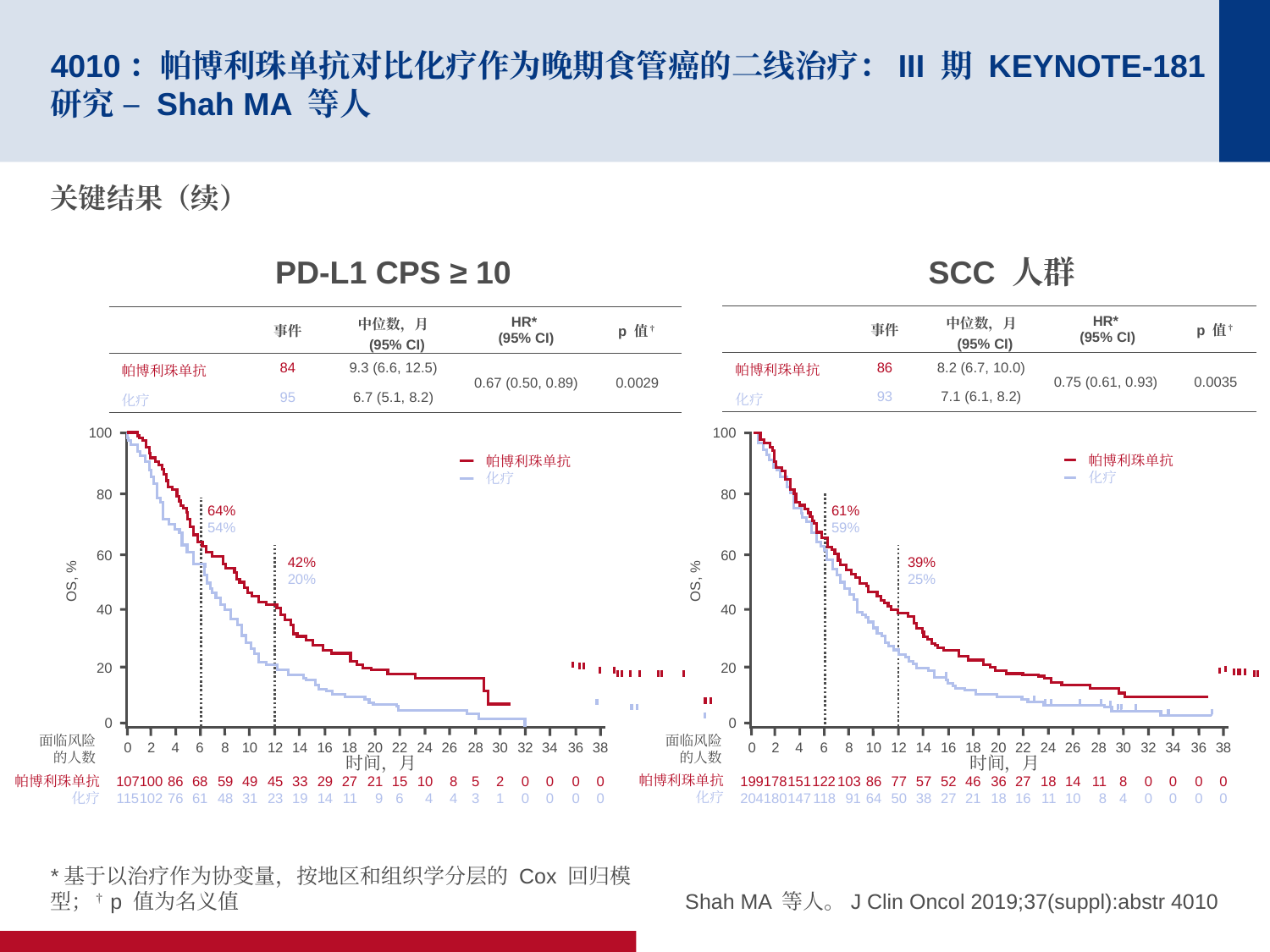

# 4010：帕博利珠单抗对比化疗作为晚期食管癌的二线治疗：III 期 KEYNOTE-181 研究 – Shah MA 等人
关键结果（续）

PD-L1 CPS ≥ 10
SCC 人群
|  | 事件 | 中位数，月 (95% CI) | HR\* (95% CI) | p 值† |
| --- | --- | --- | --- | --- |
| 帕博利珠单抗 | 86 | 8.2 (6.7, 10.0) | 0.75 (0.61, 0.93) | 0.0035 |
| 化疗 | 93 | 7.1 (6.1, 8.2) |  |  |
|  | 事件 | 中位数，月 (95% CI) | HR\* (95% CI) | p 值† |
| --- | --- | --- | --- | --- |
| 帕博利珠单抗 | 84 | 9.3 (6.6, 12.5) | 0.67 (0.50, 0.89) | 0.0029 |
| 化疗 | 95 | 6.7 (5.1, 8.2) |  |  |
100

帕博利珠单抗
化疗
80

64%
54%
60
42%
20%

OS, %
40

20

0

面临风险的人数

0

107
115
2

100
102
4

86
76
6

68
61
8

59
48
10

49
31
12

45
23
14

33
19
16

29
14
18

27
11
20

21
9
22

15
6
24

10
4
26

8
4
28

5
3
30

2
1
32

0
0
34

0
0
36

0
0
38

0
0
时间，月
帕博利珠单抗
化疗
100

帕博利珠单抗
化疗
80

61%
59%
60
39%
25%

OS, %
40

20

0

面临风险
的人数

38

0
0
0

199
204
2

178
180
4

151
147
6

122
118
8

103
91
10

86
64
12

77
50
14

57
38
16

52
27
18

46
21
20

36
18
22

27
16
24

18
11
26

14
10
28

11
8
30

8
4
32

0
0
34

0
0
36

0
0
时间，月
帕博利珠单抗
化疗
*基于以治疗作为协变量，按地区和组织学分层的 Cox 回归模型；†p 值为名义值
Shah MA 等人。J Clin Oncol 2019;37(suppl):abstr 4010